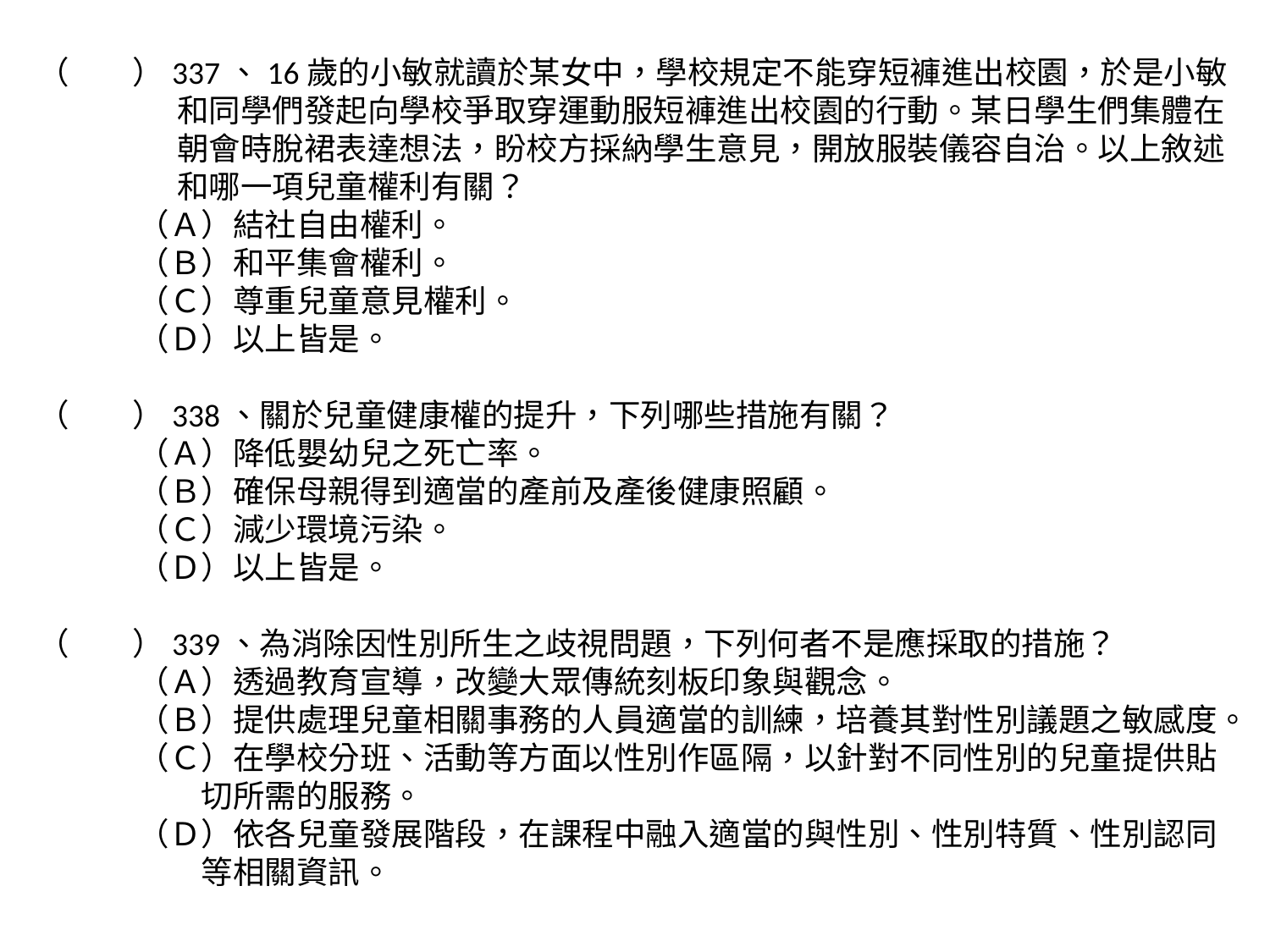

（　　）337、16歲的小敏就讀於某女中，學校規定不能穿短褲進出校園，於是小敏和同學們發起向學校爭取穿運動服短褲進出校園的行動。某日學生們集體在朝會時脫裙表達想法，盼校方採納學生意見，開放服裝儀容自治。以上敘述和哪一項兒童權利有關？
（Ａ）結社自由權利。
（Ｂ）和平集會權利。
（Ｃ）尊重兒童意見權利。
（Ｄ）以上皆是。

（　　）338、關於兒童健康權的提升，下列哪些措施有關？
（Ａ）降低嬰幼兒之死亡率。
（Ｂ）確保母親得到適當的產前及產後健康照顧。
（Ｃ）減少環境污染。
（Ｄ）以上皆是。

（　　）339、為消除因性別所生之歧視問題，下列何者不是應採取的措施？
（Ａ）透過教育宣導，改變大眾傳統刻板印象與觀念。
（Ｂ）提供處理兒童相關事務的人員適當的訓練，培養其對性別議題之敏感度。
（Ｃ）在學校分班、活動等方面以性別作區隔，以針對不同性別的兒童提供貼切所需的服務。
（Ｄ）依各兒童發展階段，在課程中融入適當的與性別、性別特質、性別認同等相關資訊。